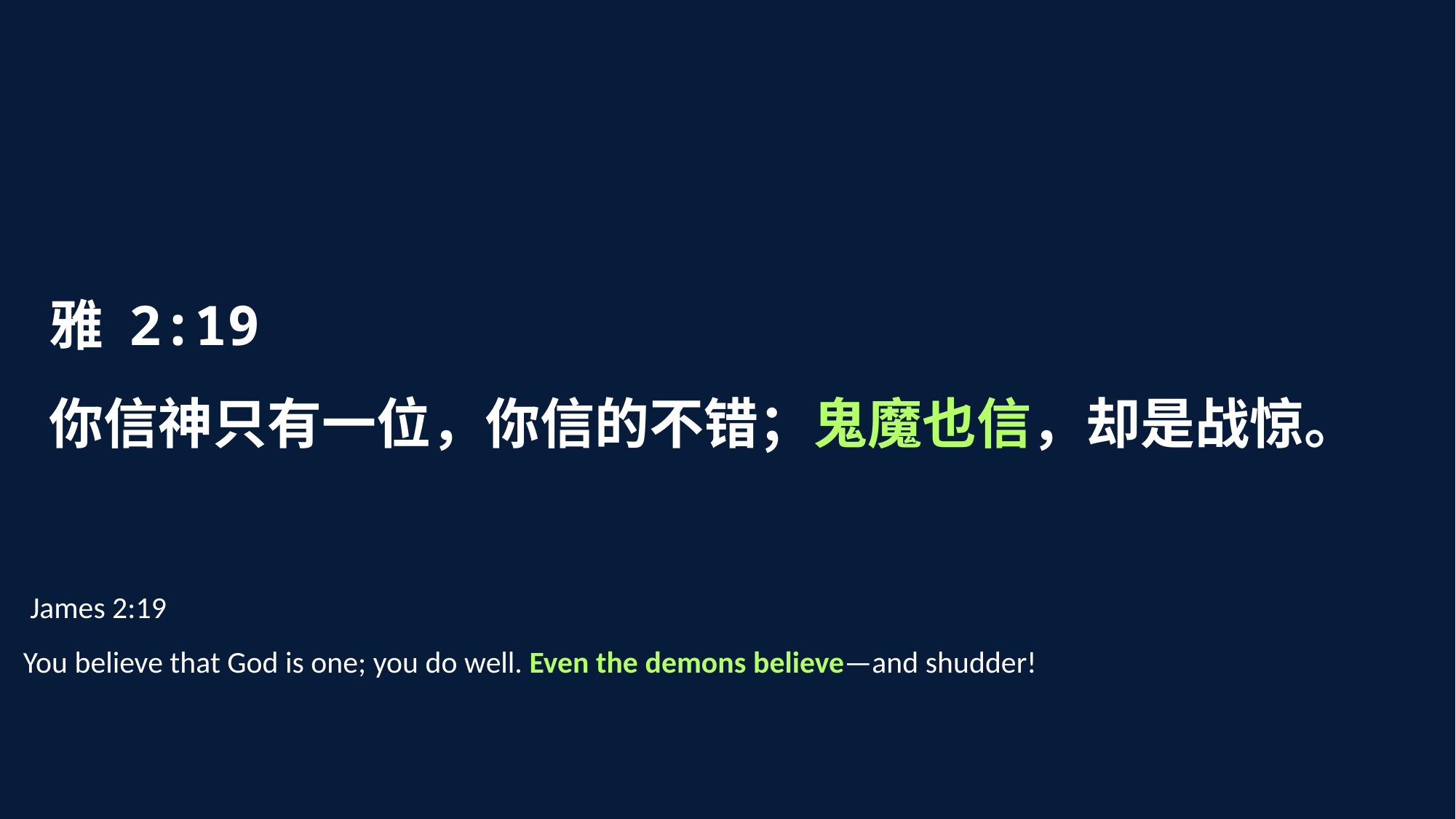

雅 2:19
你信神只有一位，你信的不错；鬼魔也信，却是战惊。
 James 2:19
You believe that God is one; you do well. Even the demons believe—and shudder!